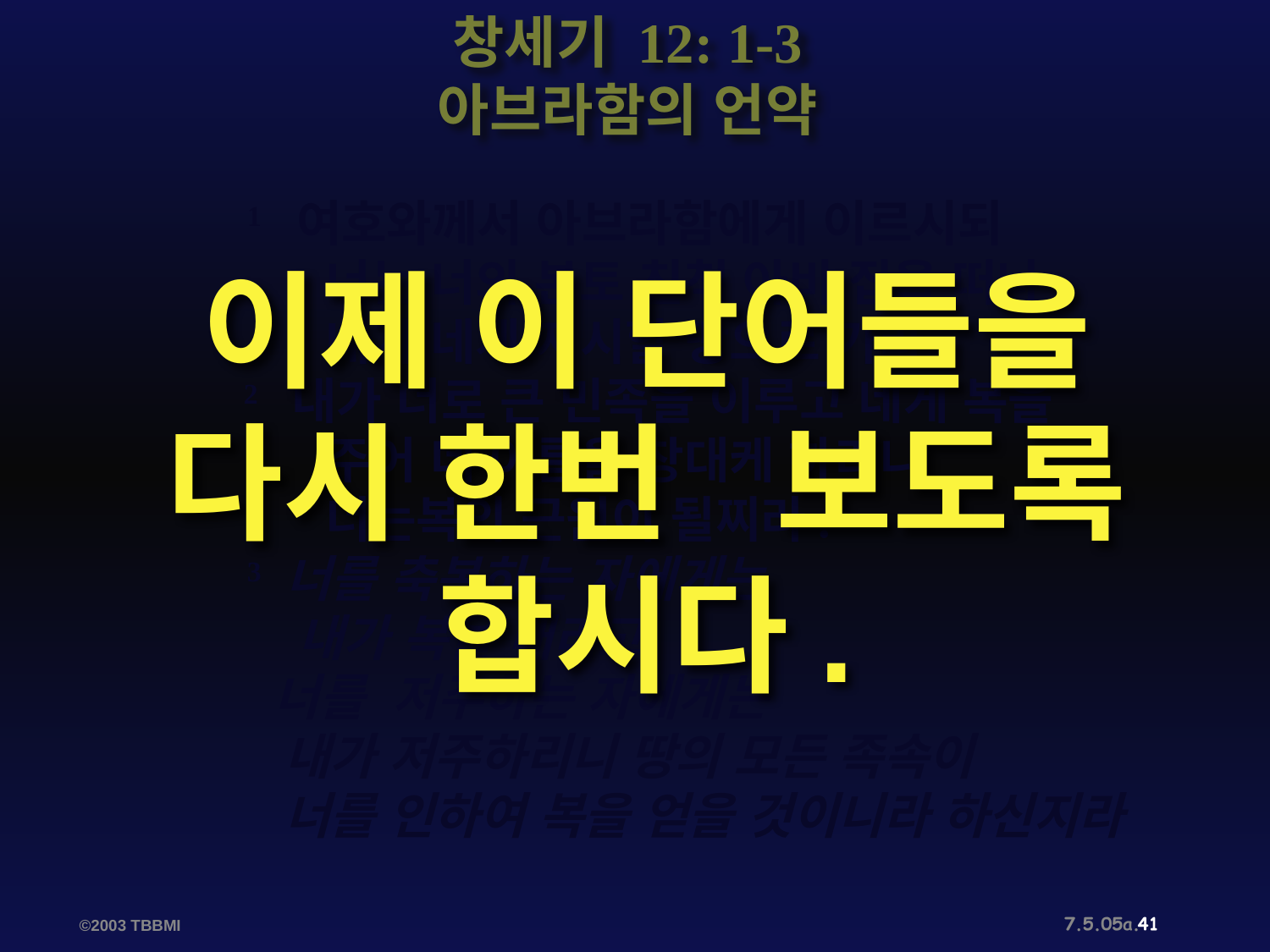

창세기 12: 1-3
아브라함의 언약

	 1  여호와께서 아브라함에게 이르시되
               너는 너의 본토 친척 아비 집을 떠나
               내가 네게 지시할 땅으로 가라
	 2   내가 너로 큰 민족을 이루고 네게 복을
               주어 네 이름을 창대케 하리니
               너는복의 근원이 될찌라.
	 3 너를 축복하는 자에게는
             내가 복을 내리고
	  너를  저주하는 자에게는
            내가 저주하리니 땅의 모든 족속이
            너를 인하여 복을 얻을 것이니라 하신지라
이제 이 단어들을 다시 한번   보도록 합시다.
41